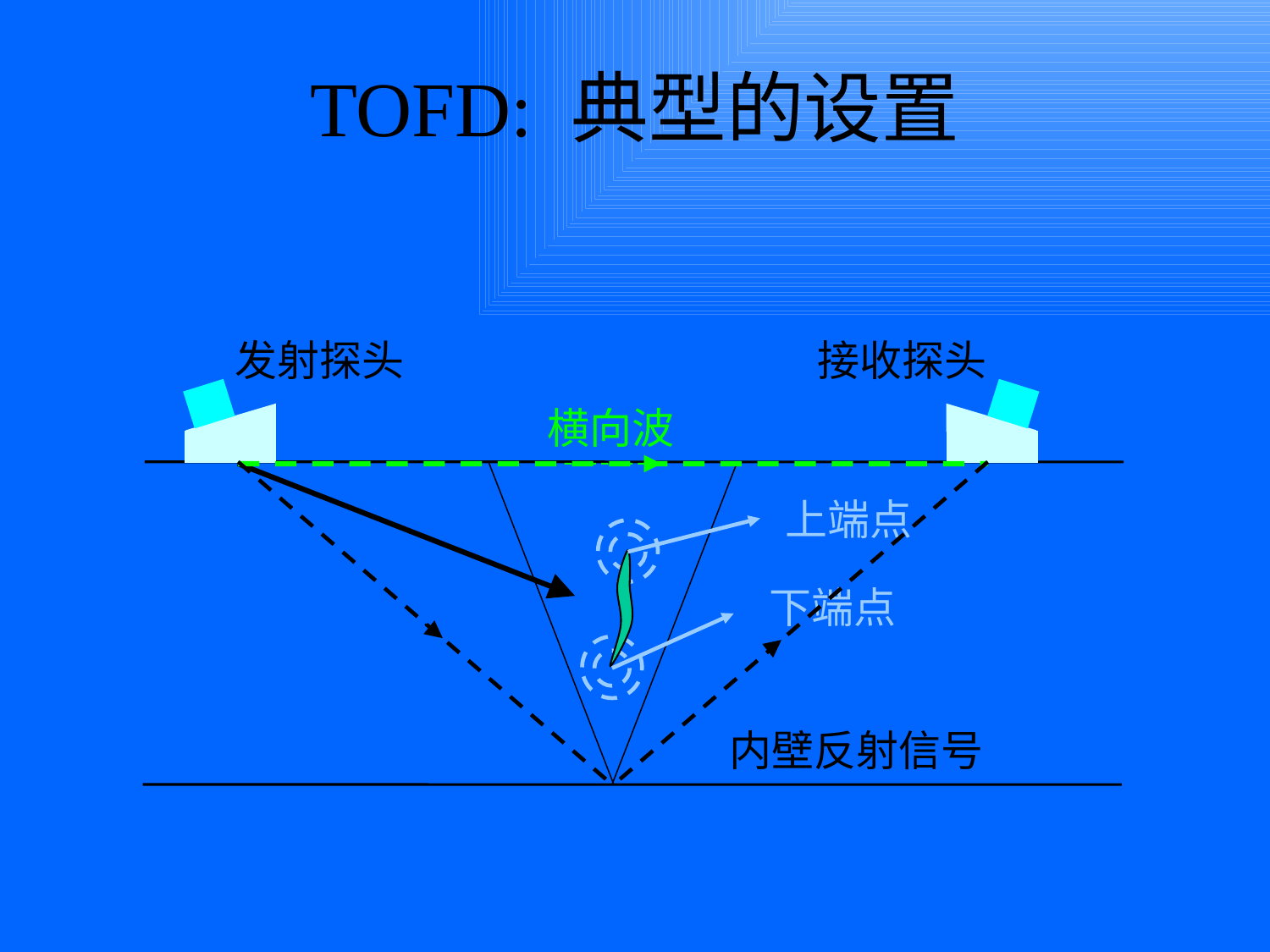

TOFD: 典型的设置
发射探头
接收探头

横向波

内壁反射信号

上端点

下端点